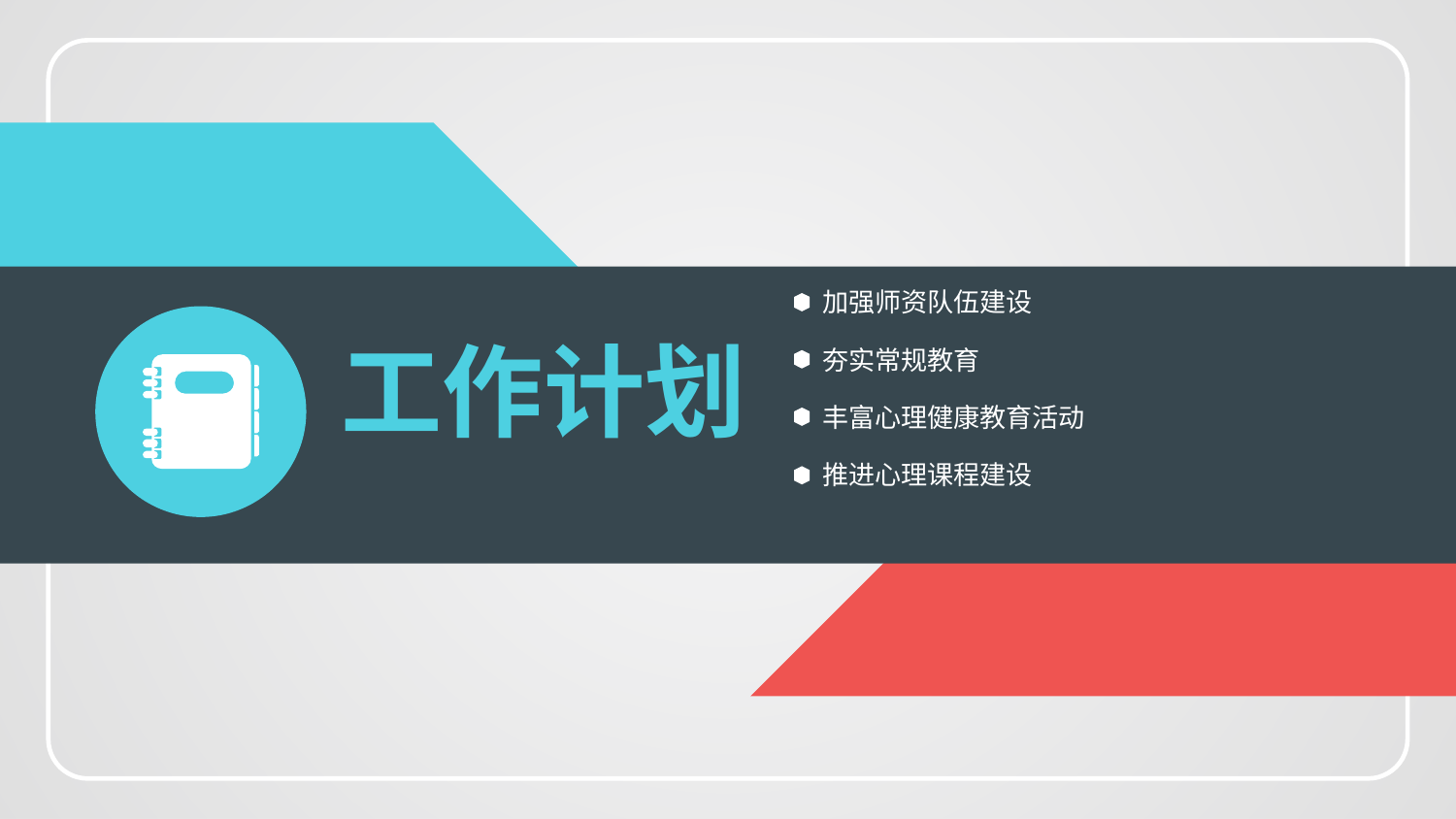

加强师资队伍建设

工作计划
夯实常规教育

丰富心理健康教育活动

推进心理课程建设